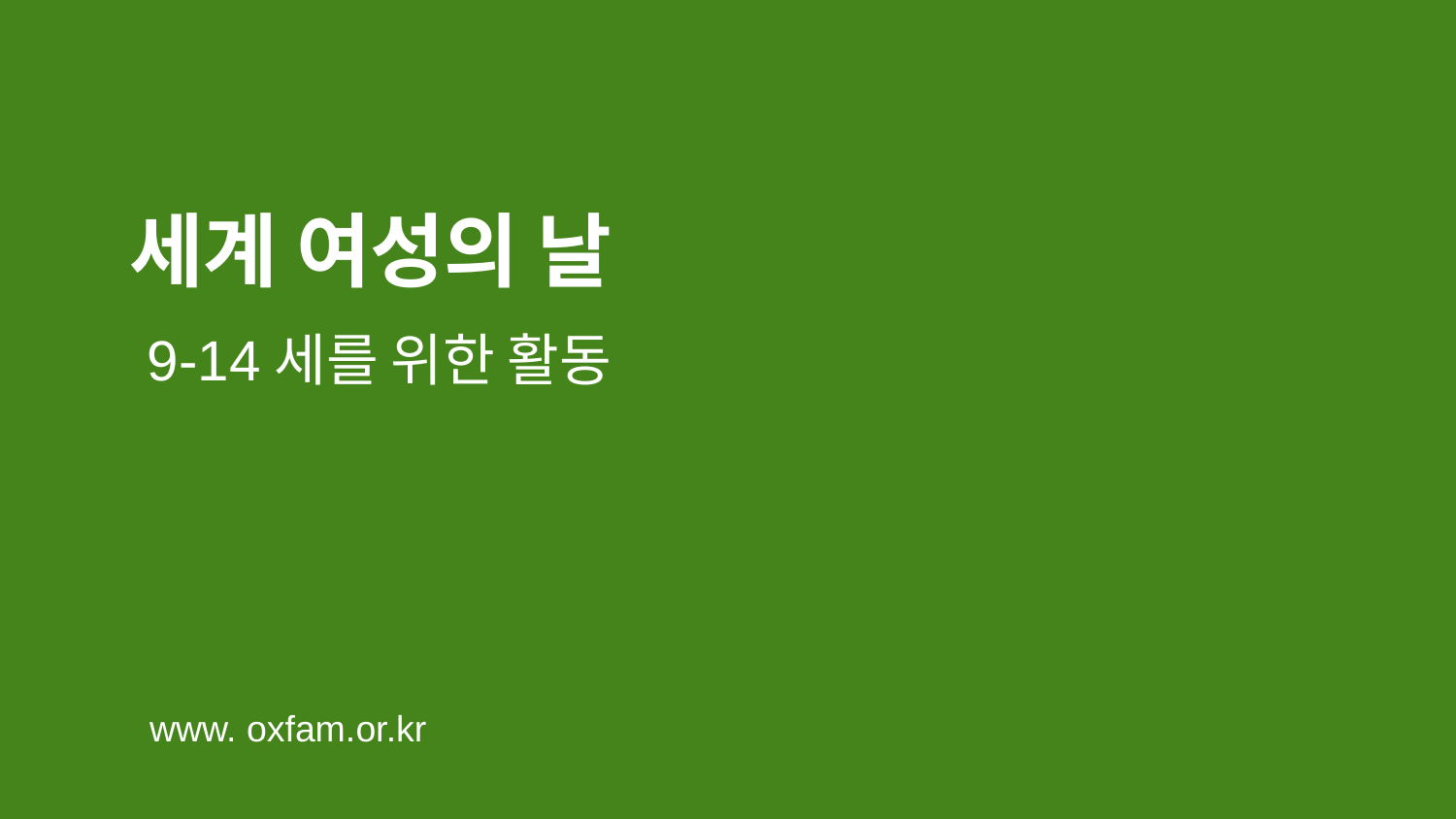

세계 여성의 날
9-14세를 위한 활동
www. oxfam.or.kr